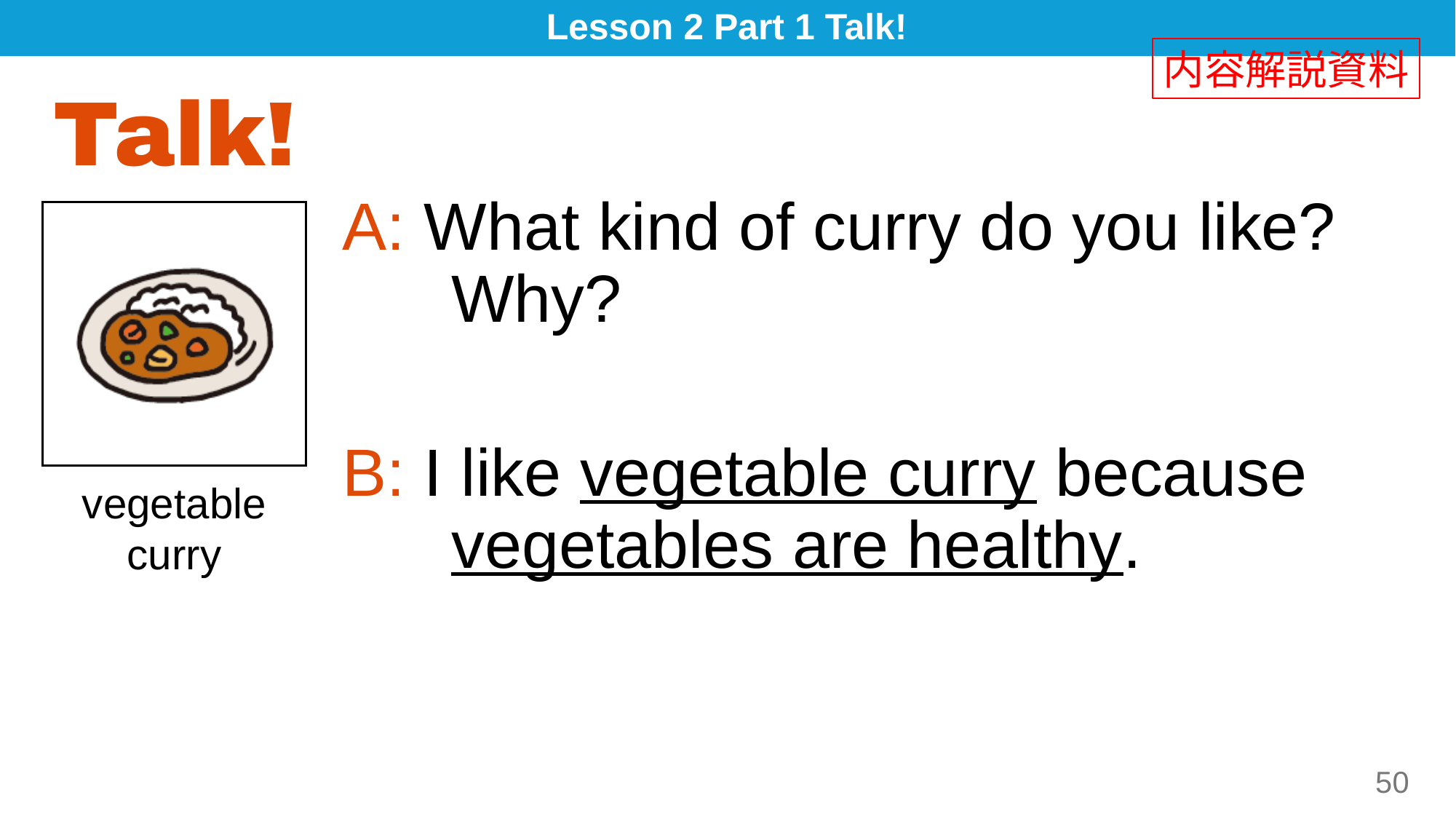

# Lesson 2 Part 1 Talk!
内容解説資料
Talk!
A: What kind of curry do you like? 	Why?

B: I like vegetable curry because 	vegetables are healthy.

vegetable curry
50